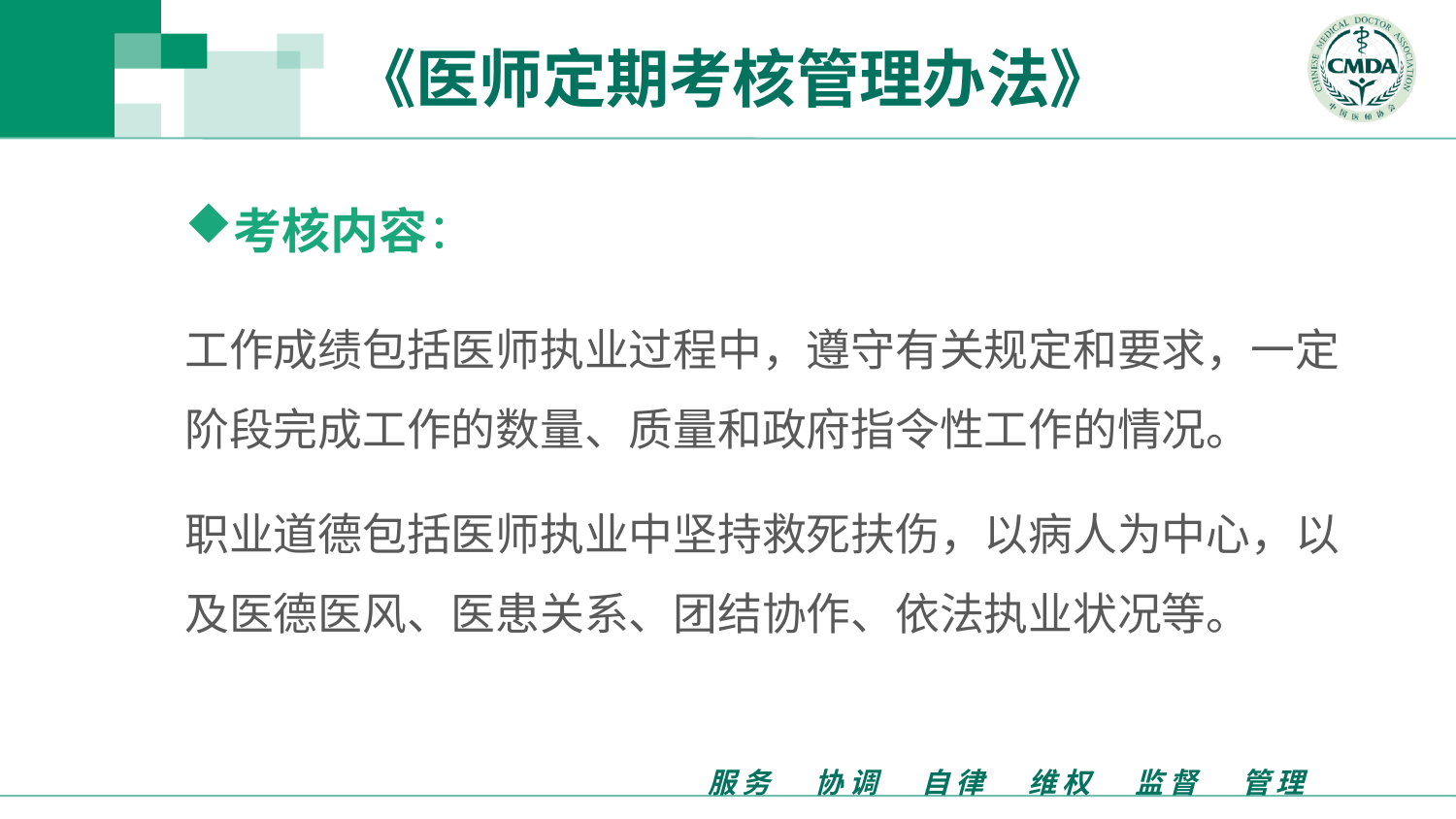

《医师定期考核管理办法》
考核内容：
工作成绩包括医师执业过程中，遵守有关规定和要求，一定阶段完成工作的数量、质量和政府指令性工作的情况。
职业道德包括医师执业中坚持救死扶伤，以病人为中心，以及医德医风、医患关系、团结协作、依法执业状况等。